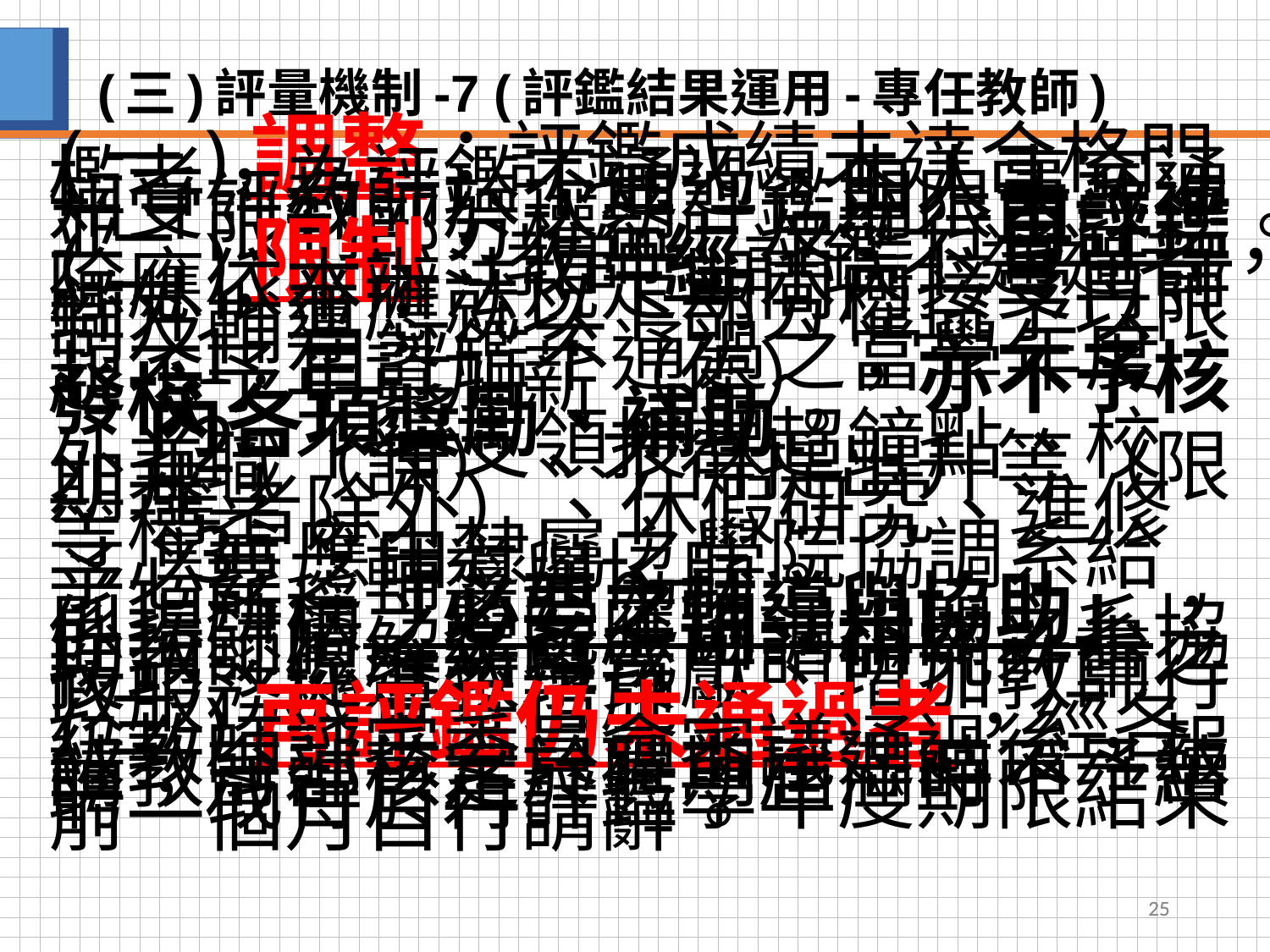

# (三)評量機制-7 (評鑑結果運用-專任教師)
(一)調整：評鑑成績未達合格門檻者，為評鑑不通過，由人事室通知受評教師於次期評鑑期限內改進並「限制部分權益」及進行再評鑑。
(二)限制：教師經評鑑不通過者，除應依本辦法規定期間內接受再評鑑外，並應就以下部分權益予以限制及輔導：
   1.自評鑑不通過之當學年度起不予年資加薪（俸），亦不予核發校
     內各項獎勵、補助。
   2.不得支領授課超鐘點、校外兼職（課）、不得提出升等（限期升
     等者除外）、休假研究、進修等權益。
   3.應由隸屬之學院協調系給予必要之輔導與協助。
前項所稱「必要之輔導與協助」，係指隸屬之學院應協調相關之系協助教師瞭解繕寫或申請研究計畫之技巧、促進教學貢獻、增加教師行政服務機會等措施。
(三)再評鑑仍未通過者，經各級教師評審委員會審議通過後，報請教育部核定於聘期屆滿時不予續聘，或得於再評鑑學年度期限結束前一個月自行請辭。

25